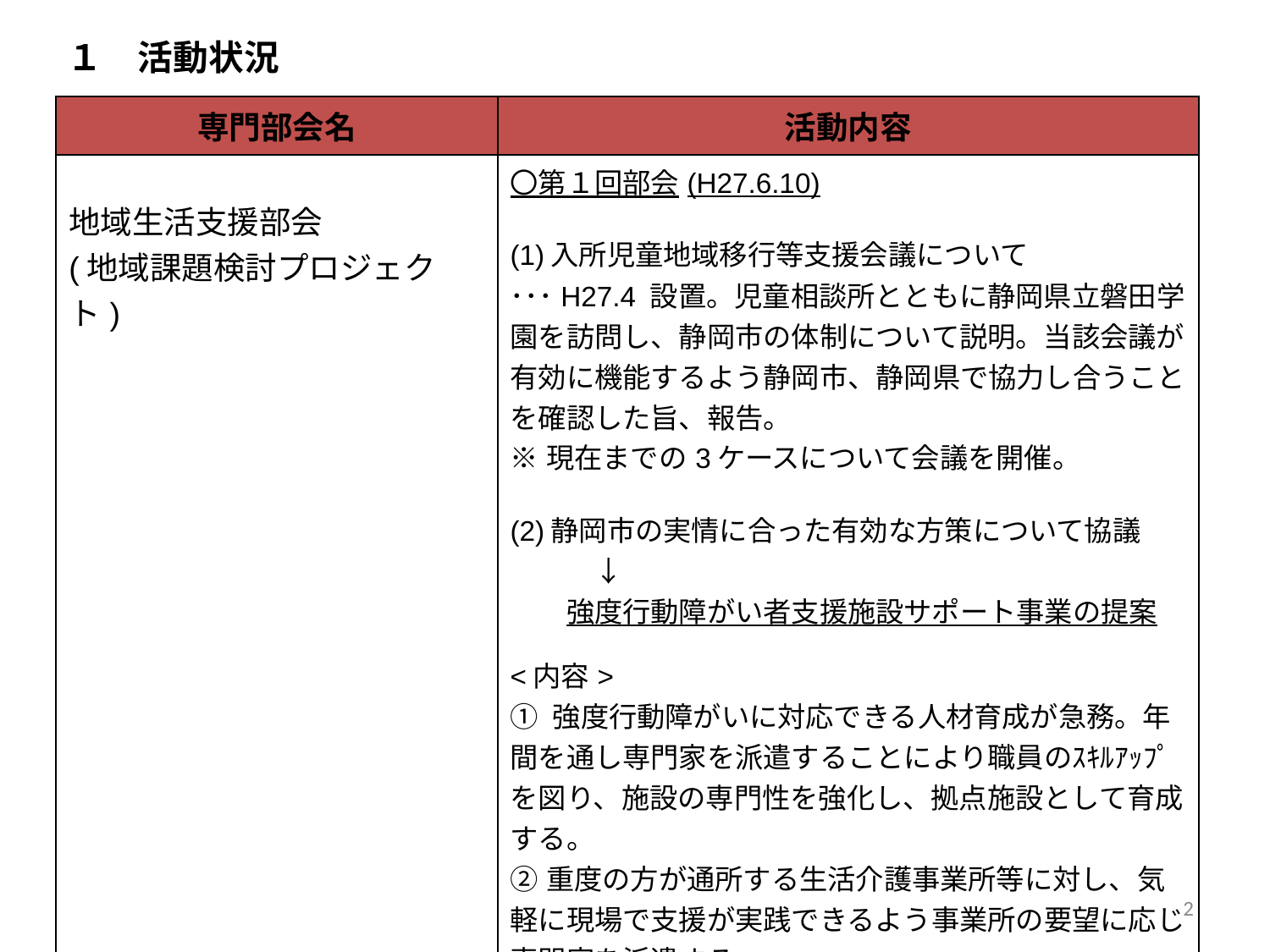

１　活動状況
| 専門部会名 | 活動内容 |
| --- | --- |
| 地域生活支援部会 (地域課題検討プロジェクト) | 〇第１回部会(H27.6.10) (1)入所児童地域移行等支援会議について ･･･H27.4 設置。児童相談所とともに静岡県立磐田学園を訪問し、静岡市の体制について説明。当該会議が有効に機能するよう静岡市、静岡県で協力し合うことを確認した旨、報告。 ※現在までの3ケースについて会議を開催。 (2)静岡市の実情に合った有効な方策について協議 　　　↓ 　　強度行動障がい者支援施設サポート事業の提案 <内容> ① 強度行動障がいに対応できる人材育成が急務。年間を通し専門家を派遣することにより職員のｽｷﾙｱｯﾌﾟを図り、施設の専門性を強化し、拠点施設として育成する。 ②重度の方が通所する生活介護事業所等に対し、気軽に現場で支援が実践できるよう事業所の要望に応じ専門家を派遣する。 |
2